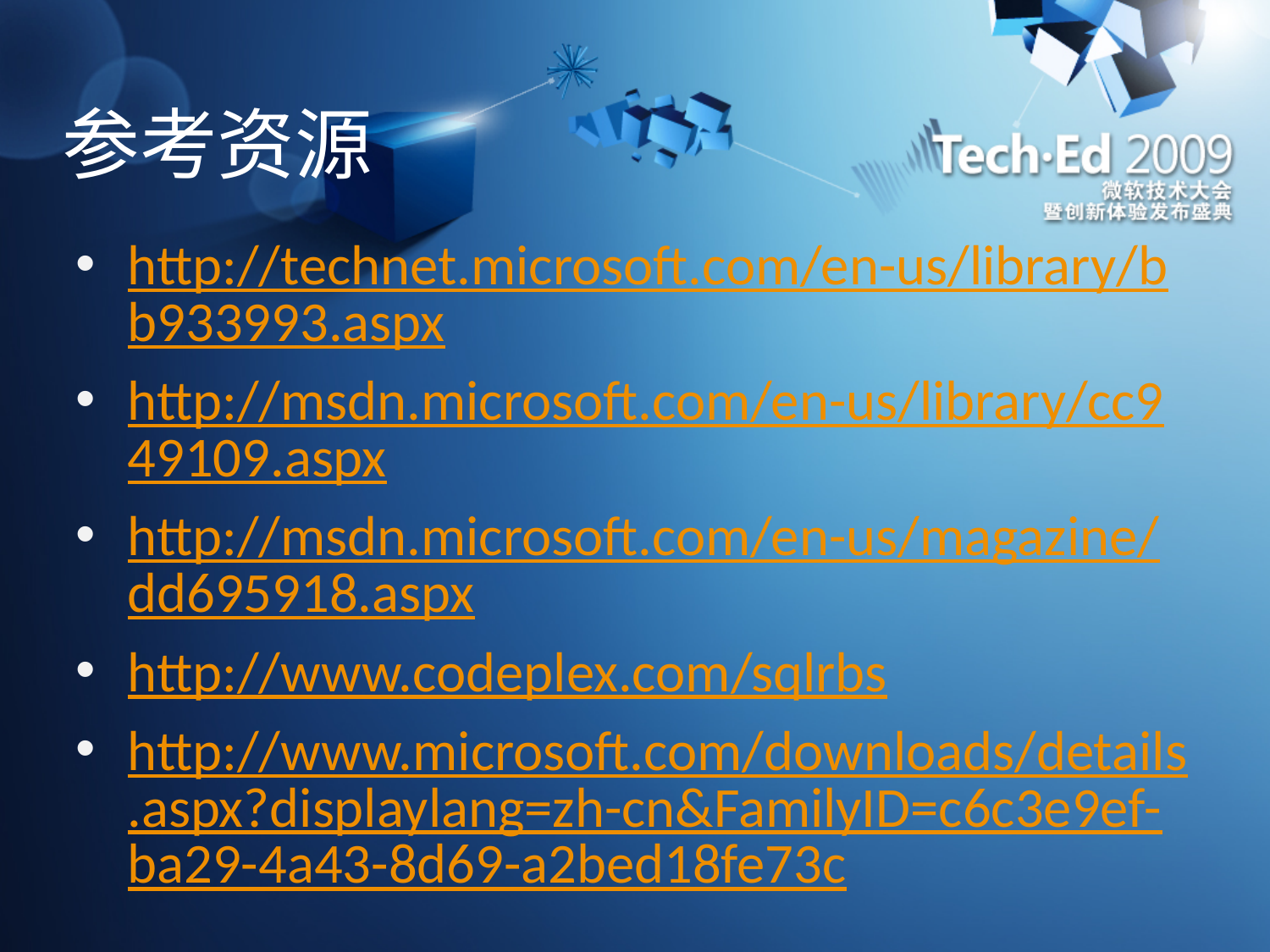

# 参考资源
http://technet.microsoft.com/en-us/library/bb933993.aspx
http://msdn.microsoft.com/en-us/library/cc949109.aspx
http://msdn.microsoft.com/en-us/magazine/dd695918.aspx
http://www.codeplex.com/sqlrbs
http://www.microsoft.com/downloads/details.aspx?displaylang=zh-cn&FamilyID=c6c3e9ef-ba29-4a43-8d69-a2bed18fe73c